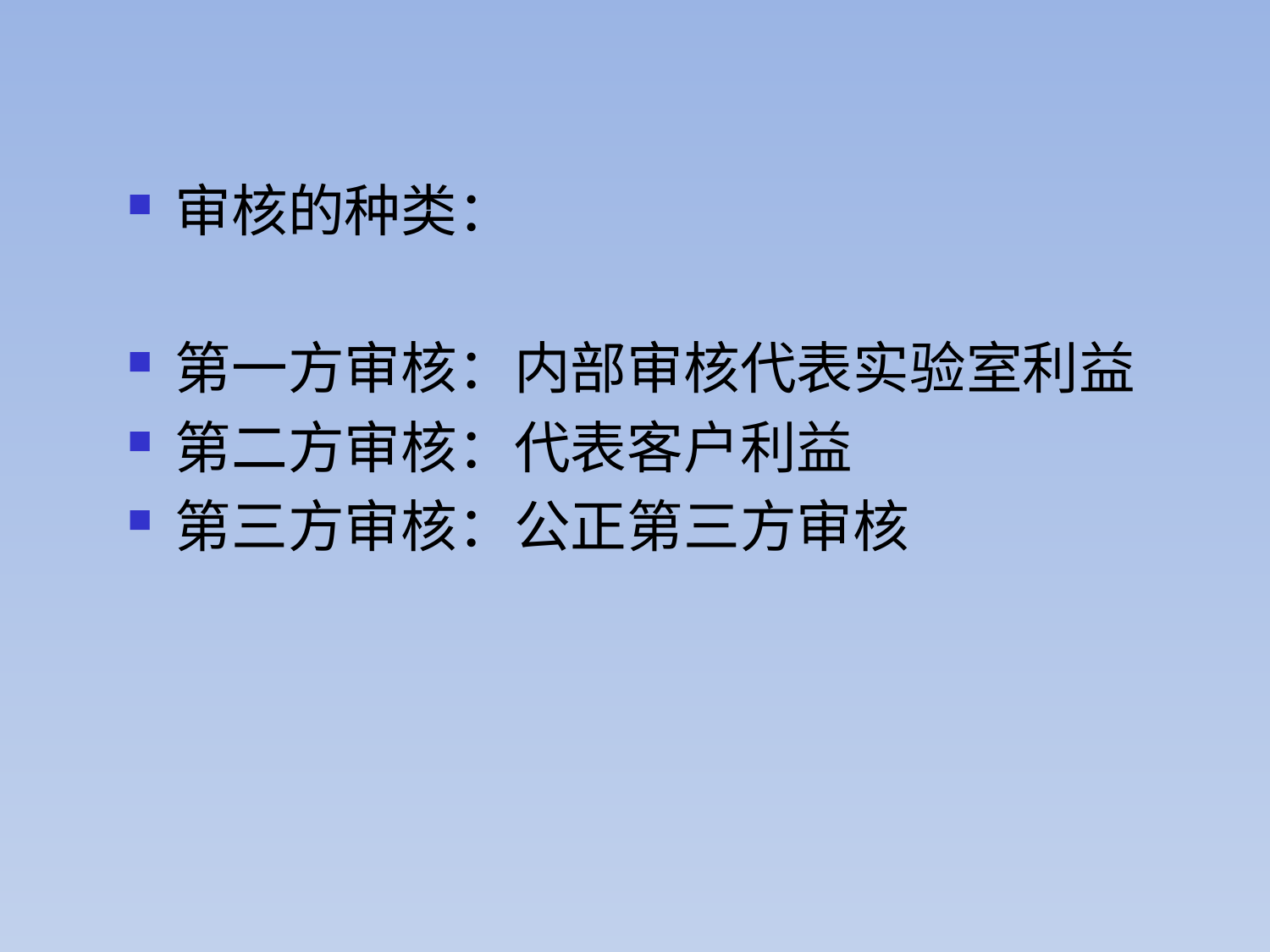

审核的种类：

第一方审核：内部审核代表实验室利益
第二方审核：代表客户利益
第三方审核：公正第三方审核